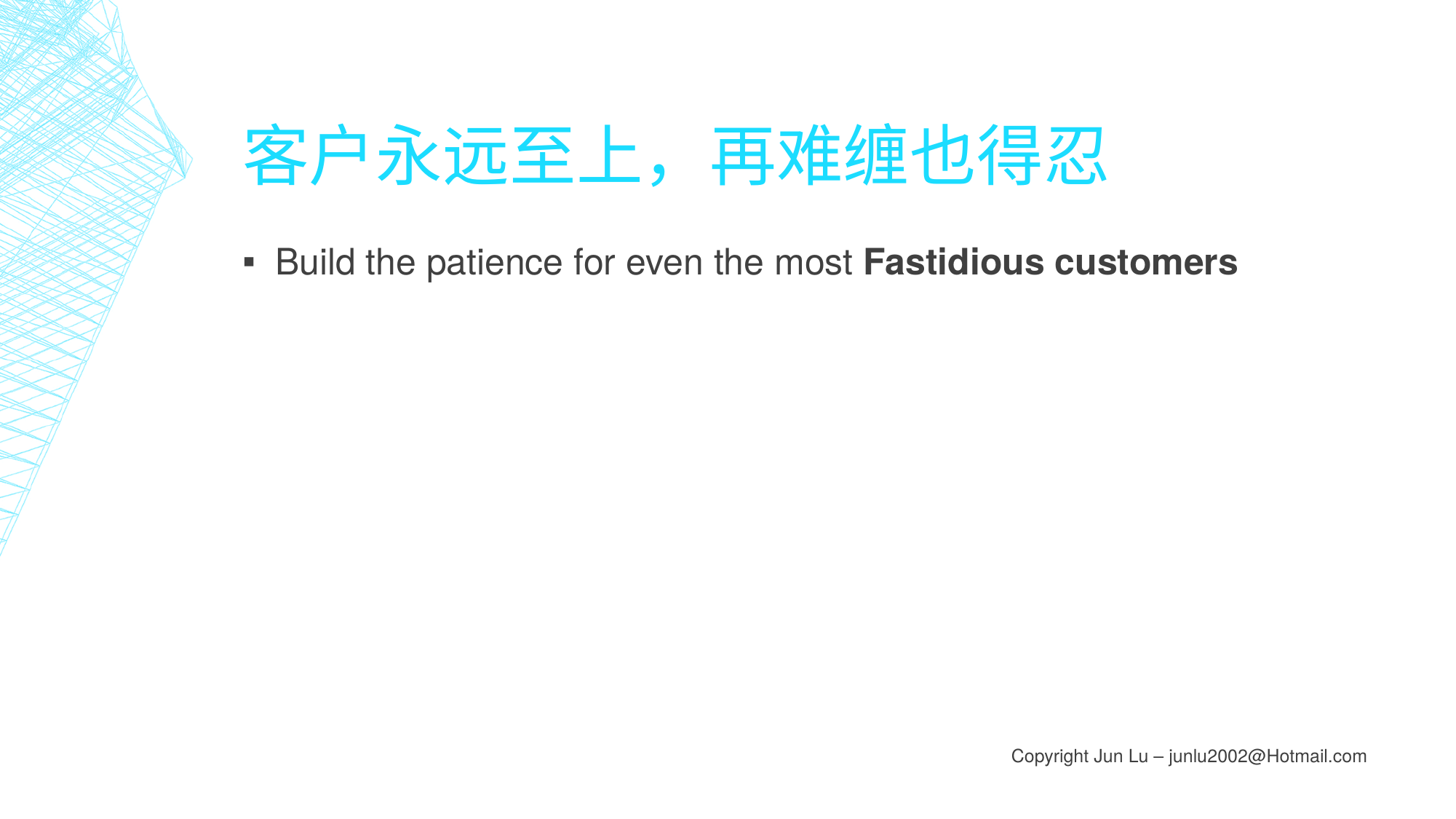

# 客户永远至上，再难缠也得忍
Build the patience for even the most Fastidious customers
Copyright Jun Lu – junlu2002@Hotmail.com